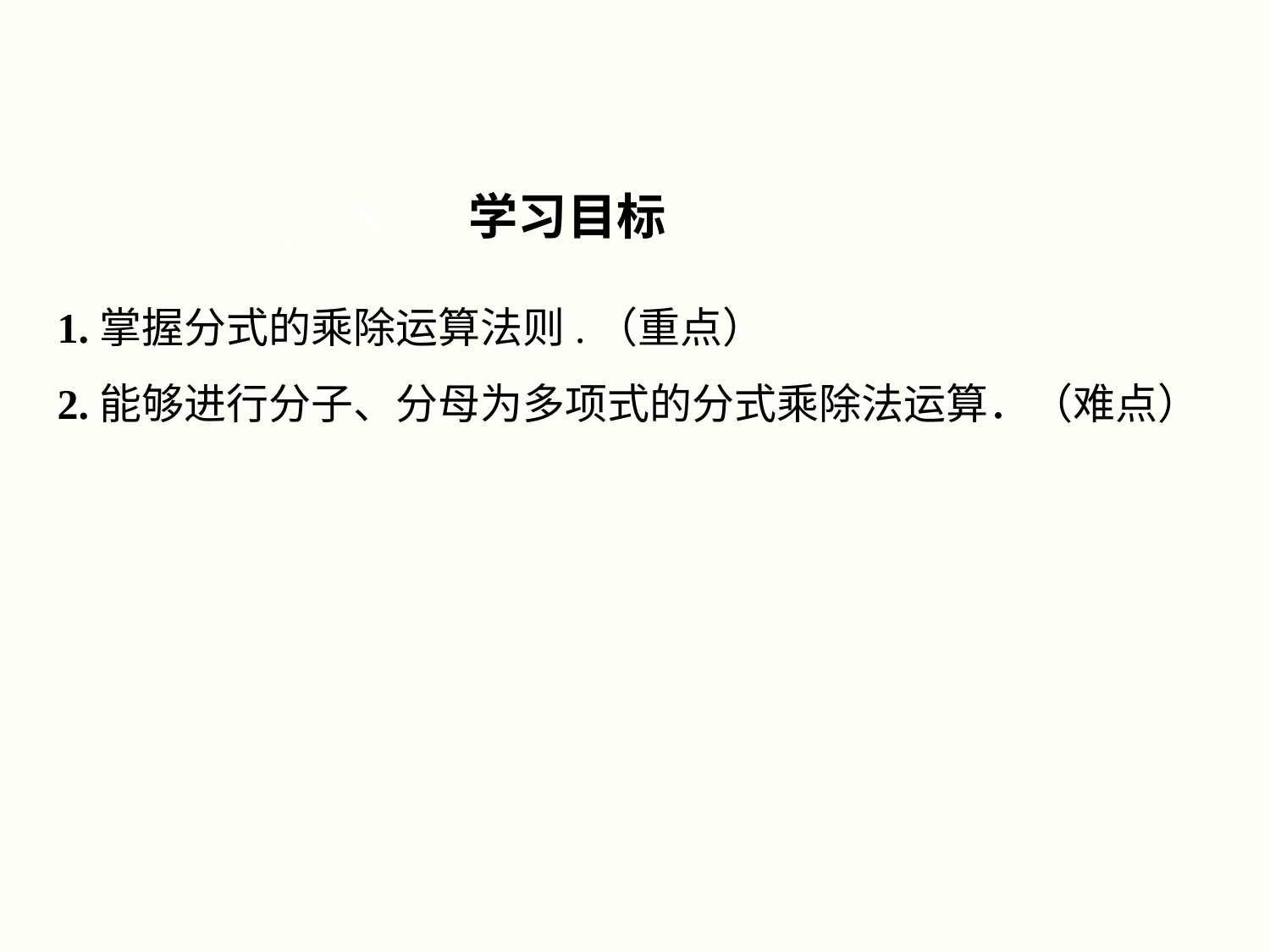

学习目标

1.掌握分式的乘除运算法则.（重点）
2.能够进行分子、分母为多项式的分式乘除法运算．（难点）